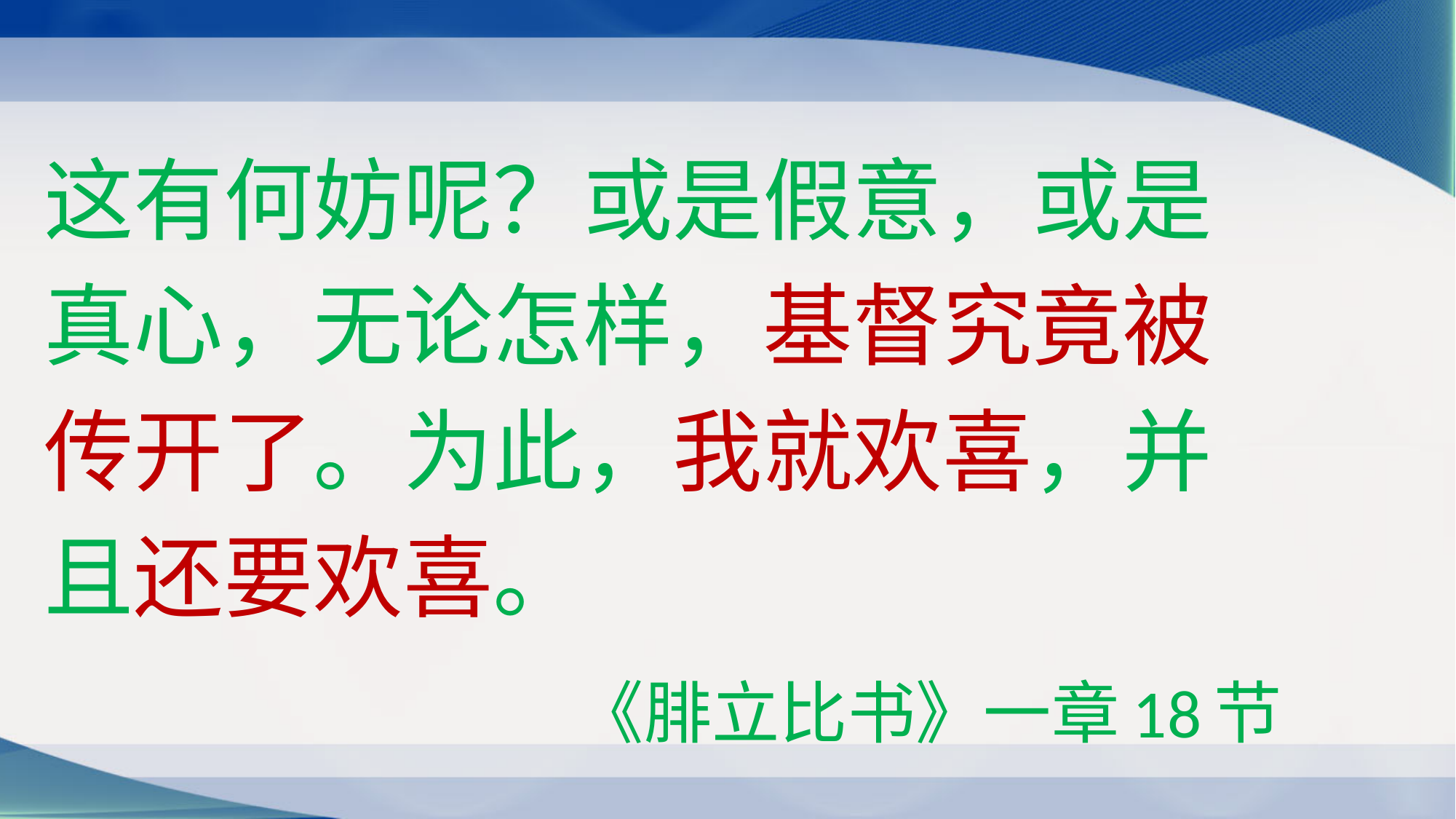

这有何妨呢？或是假意，或是
真心，无论怎样，基督究竟被
传开了。为此，我就欢喜，并
且还要欢喜。
                  《腓立比书》一章18节